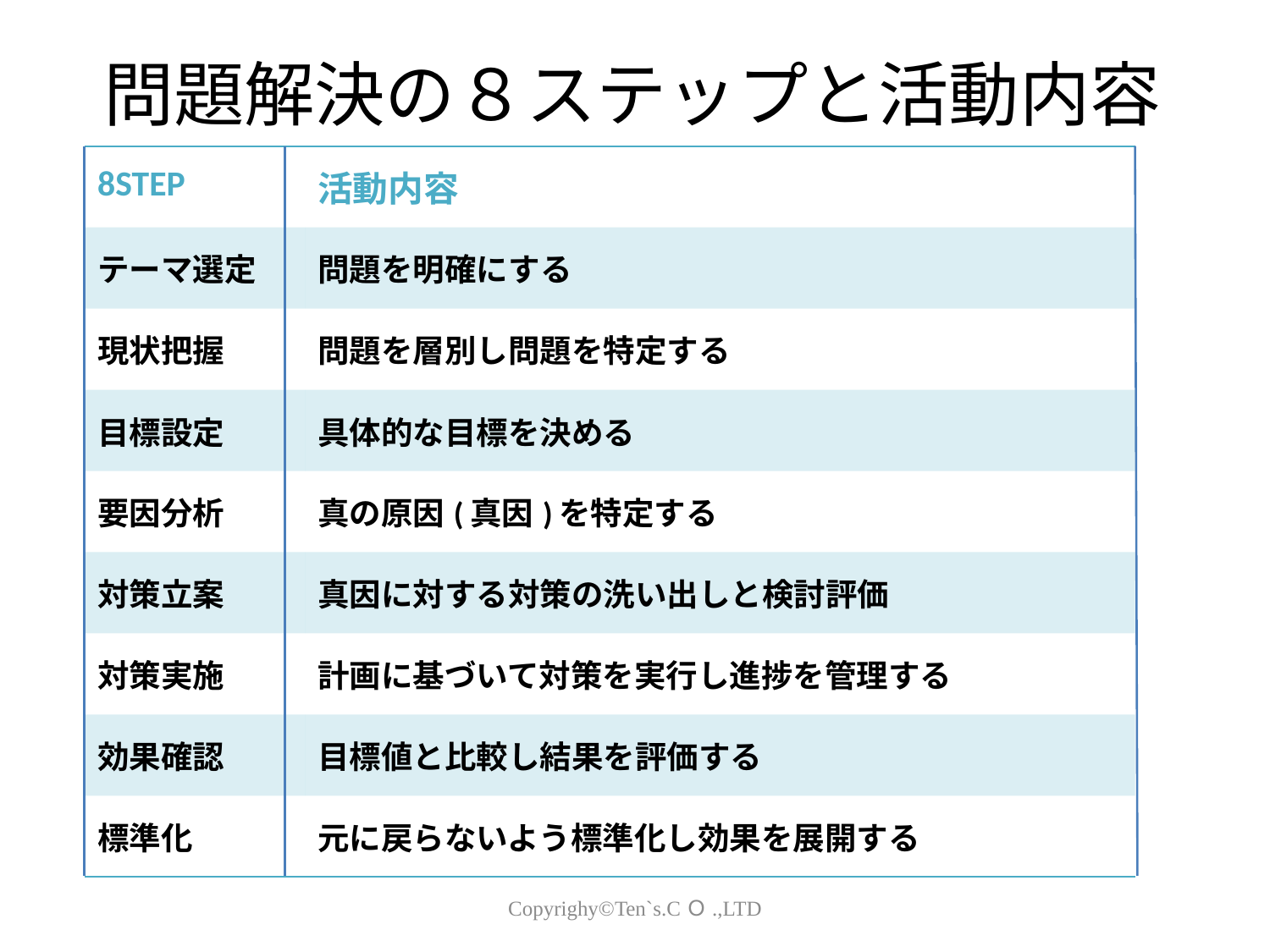

問題解決の８ステップと活動内容
| 8STEP | 活動内容 |
| --- | --- |
| テーマ選定 | 問題を明確にする |
| 現状把握 | 問題を層別し問題を特定する |
| 目標設定 | 具体的な目標を決める |
| 要因分析 | 真の原因(真因)を特定する |
| 対策立案 | 真因に対する対策の洗い出しと検討評価 |
| 対策実施 | 計画に基づいて対策を実行し進捗を管理する |
| 効果確認 | 目標値と比較し結果を評価する |
| 標準化 | 元に戻らないよう標準化し効果を展開する |
Copyrighy©Ten`s.CＯ.,LTD